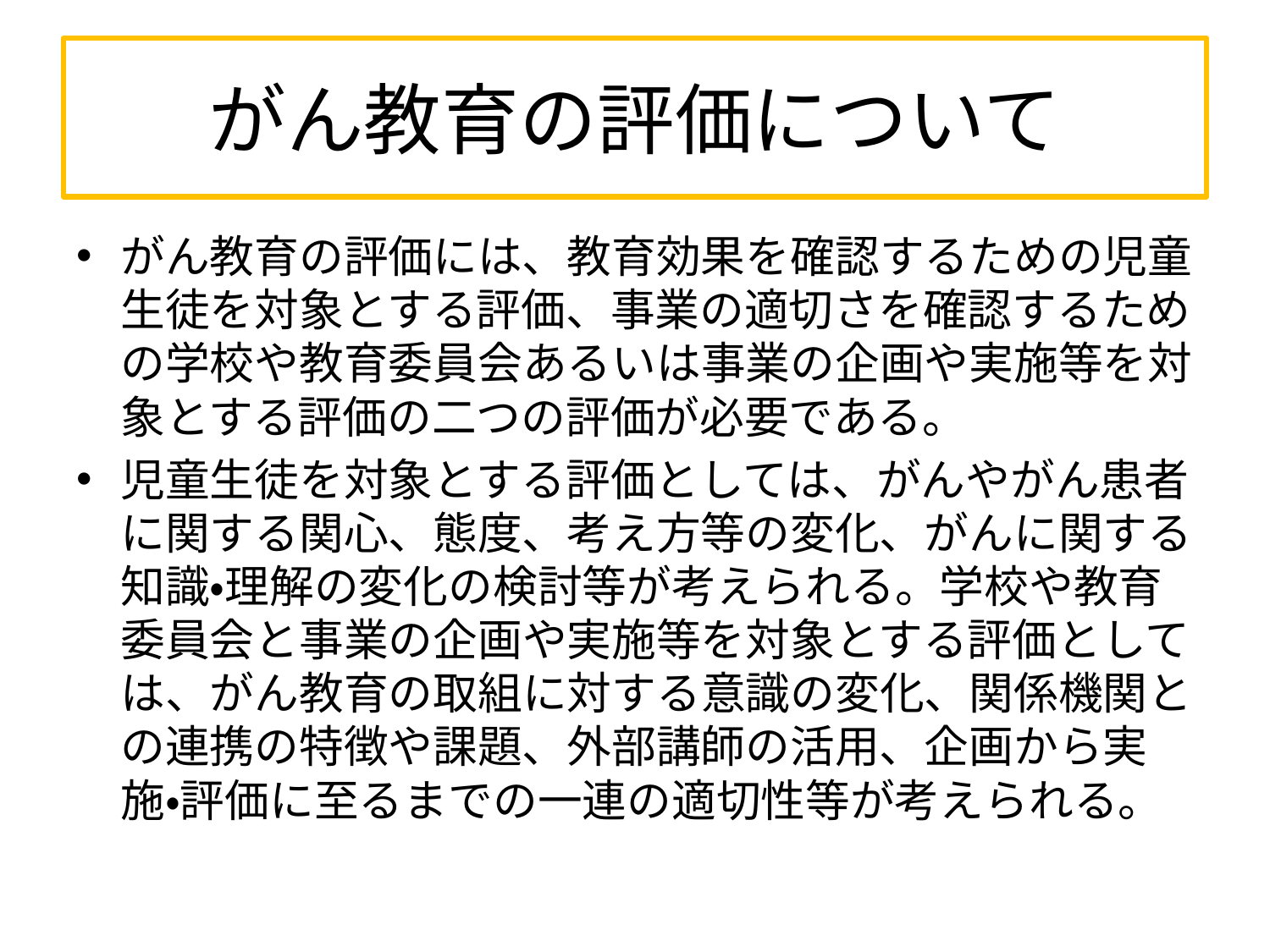

# がん教育の評価について
がん教育の評価には、教育効果を確認するための児童生徒を対象とする評価、事業の適切さを確認するための学校や教育委員会あるいは事業の企画や実施等を対象とする評価の二つの評価が必要である。
児童生徒を対象とする評価としては、がんやがん患者に関する関心、態度、考え方等の変化、がんに関する知識・理解の変化の検討等が考えられる。学校や教育委員会と事業の企画や実施等を対象とする評価としては、がん教育の取組に対する意識の変化、関係機関との連携の特徴や課題、外部講師の活用、企画から実施・評価に至るまでの一連の適切性等が考えられる。